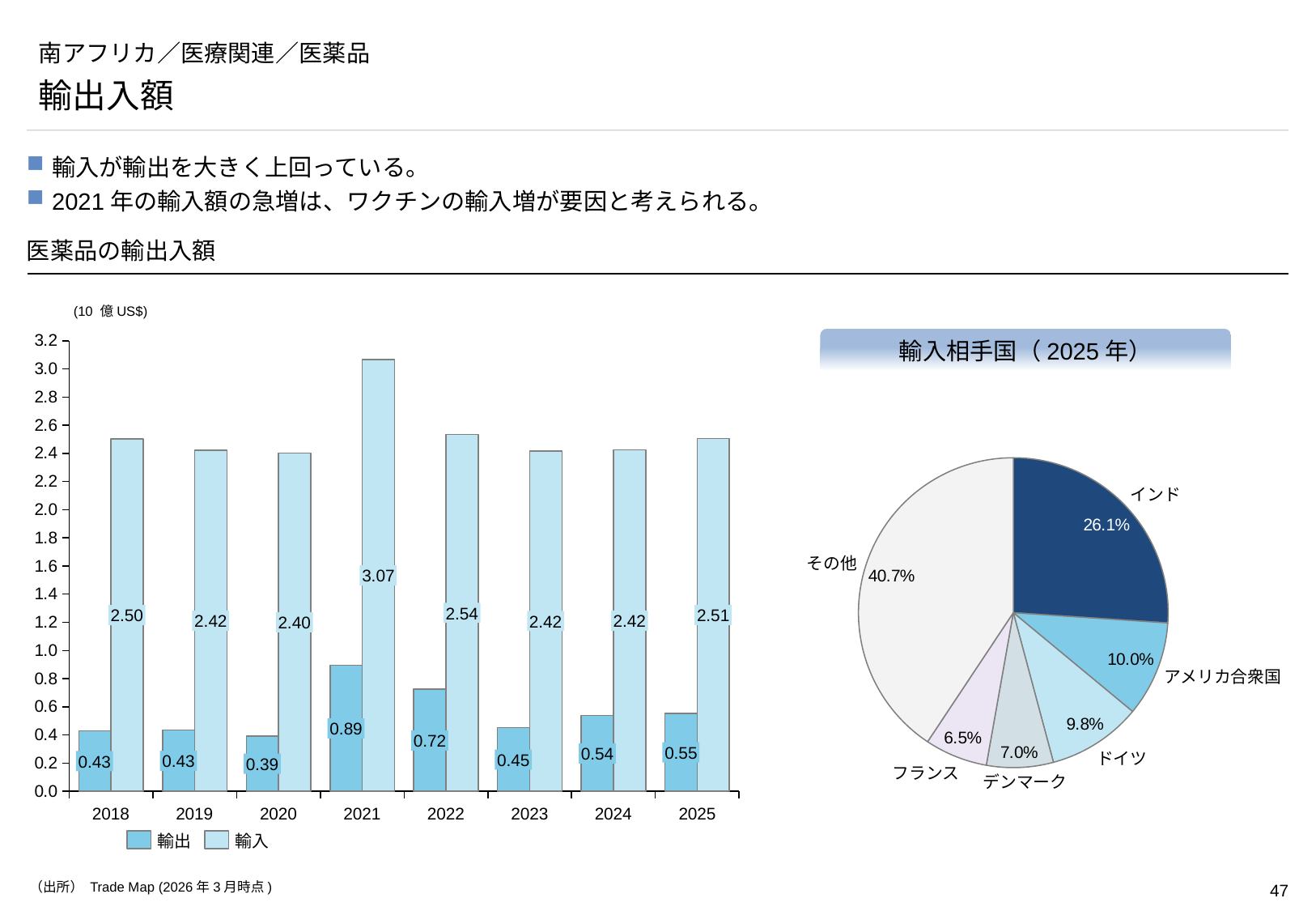

# 南アフリカ／医療関連／医薬品
輸出入額
輸入が輸出を大きく上回っている。
2021年の輸入額の急増は、ワクチンの輸入増が要因と考えられる。
医薬品の輸出入額
(10 億US$)

### Chart

| Category |  |  |
|---|---|---|
輸入相手国（2025年）

### Chart

| Category |  |
|---|---|
インド
その他
3.07
2.54
2.51
2.50
2.42
2.42
2.42
2.40
アメリカ合衆国
0.89
0.72
0.55
0.54
ドイツ
0.45
0.43
0.43
0.39
フランス
デンマーク
2018
2019
2020
2021
2022
2023
2024
2025
輸出
輸入

（出所） Trade Map (2026年3月時点)